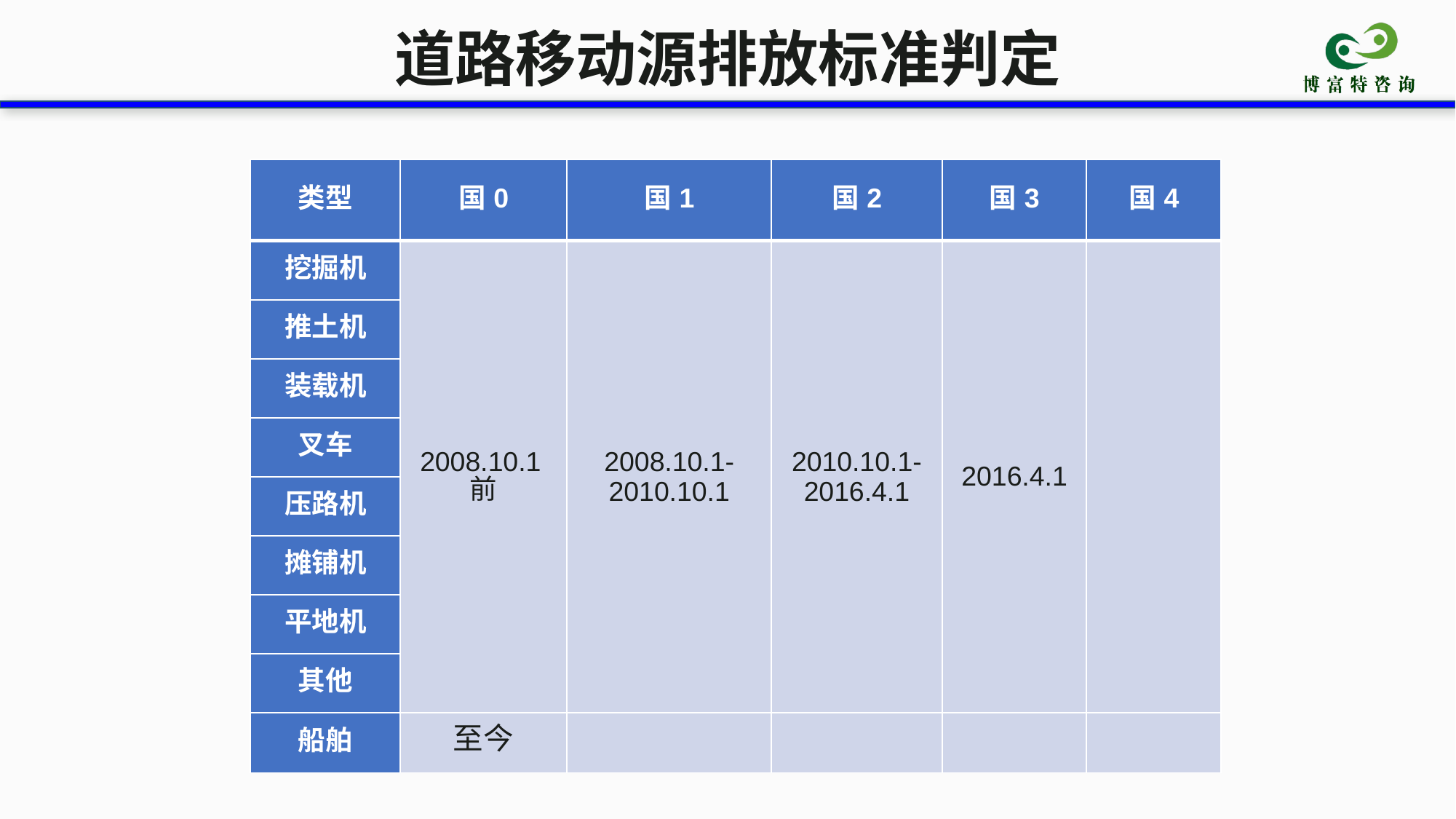

道路移动源排放标准判定

| 类型 | 国0 | 国1 | 国2 | 国3 | 国4 |
| --- | --- | --- | --- | --- | --- |
| 挖掘机 | 2008.10.1前 | 2008.10.1- 2010.10.1 | 2010.10.1- 2016.4.1 | 2016.4.1 |  |
| 推土机 |  |  |  |  |  |
| 装载机 |  |  |  |  |  |
| 叉车 |  |  |  |  |  |
| 压路机 |  |  |  |  |  |
| 摊铺机 |  |  |  |  |  |
| 平地机 |  |  |  |  |  |
| 其他 |  |  |  |  |  |
| 船舶 | 至今 |  |  |  |  |